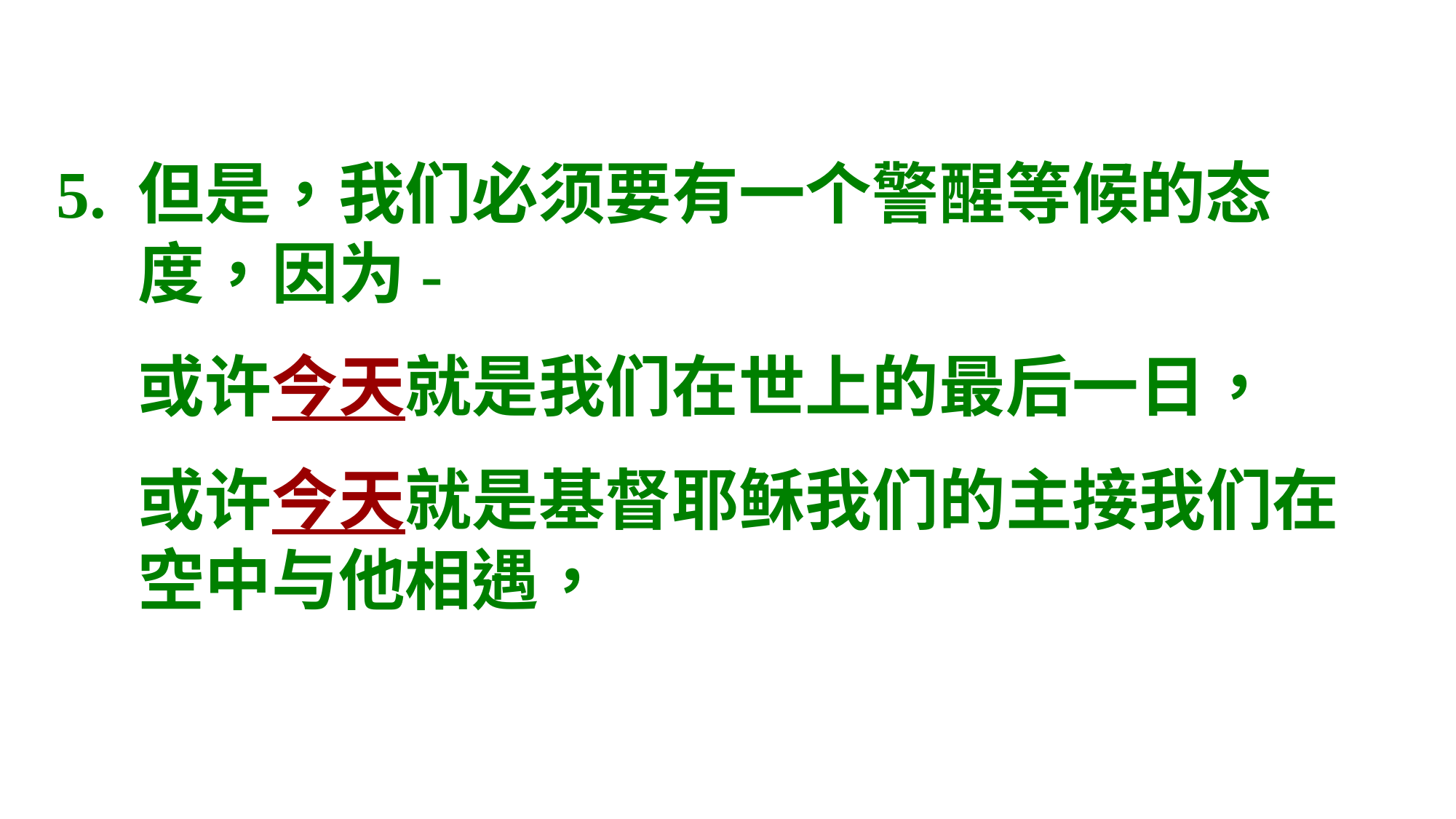

5. 	但是，我们必须要有一个警醒等候的态度，因为-
   	或许今天就是我们在世上的最后一日，
   	或许今天就是基督耶稣我们的主接我们在空中与他相遇，